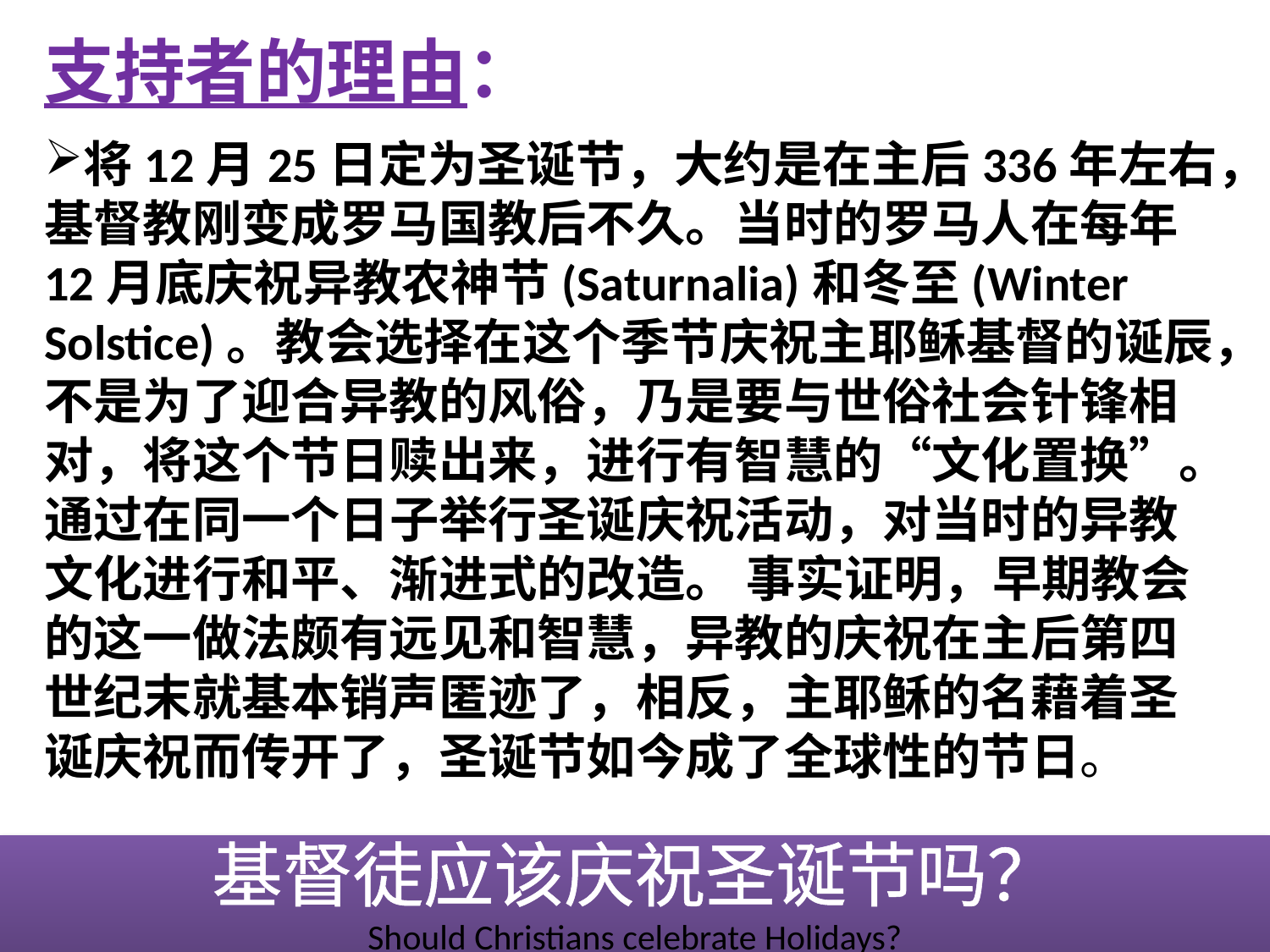

支持者的理由：

将12月25日定为圣诞节，大约是在主后336年左右，基督教刚变成罗马国教后不久。当时的罗马人在每年12月底庆祝异教农神节(Saturnalia)和冬至(Winter Solstice)。教会选择在这个季节庆祝主耶稣基督的诞辰，不是为了迎合异教的风俗，乃是要与世俗社会针锋相对，将这个节日赎出来，进行有智慧的“文化置换”。通过在同一个日子举行圣诞庆祝活动，对当时的异教文化进行和平、渐进式的改造。 事实证明，早期教会的这一做法颇有远见和智慧，异教的庆祝在主后第四世纪末就基本销声匿迹了，相反，主耶稣的名藉着圣诞庆祝而传开了，圣诞节如今成了全球性的节日。

基督徒应该庆祝圣诞节吗？
Should Christians celebrate Holidays?